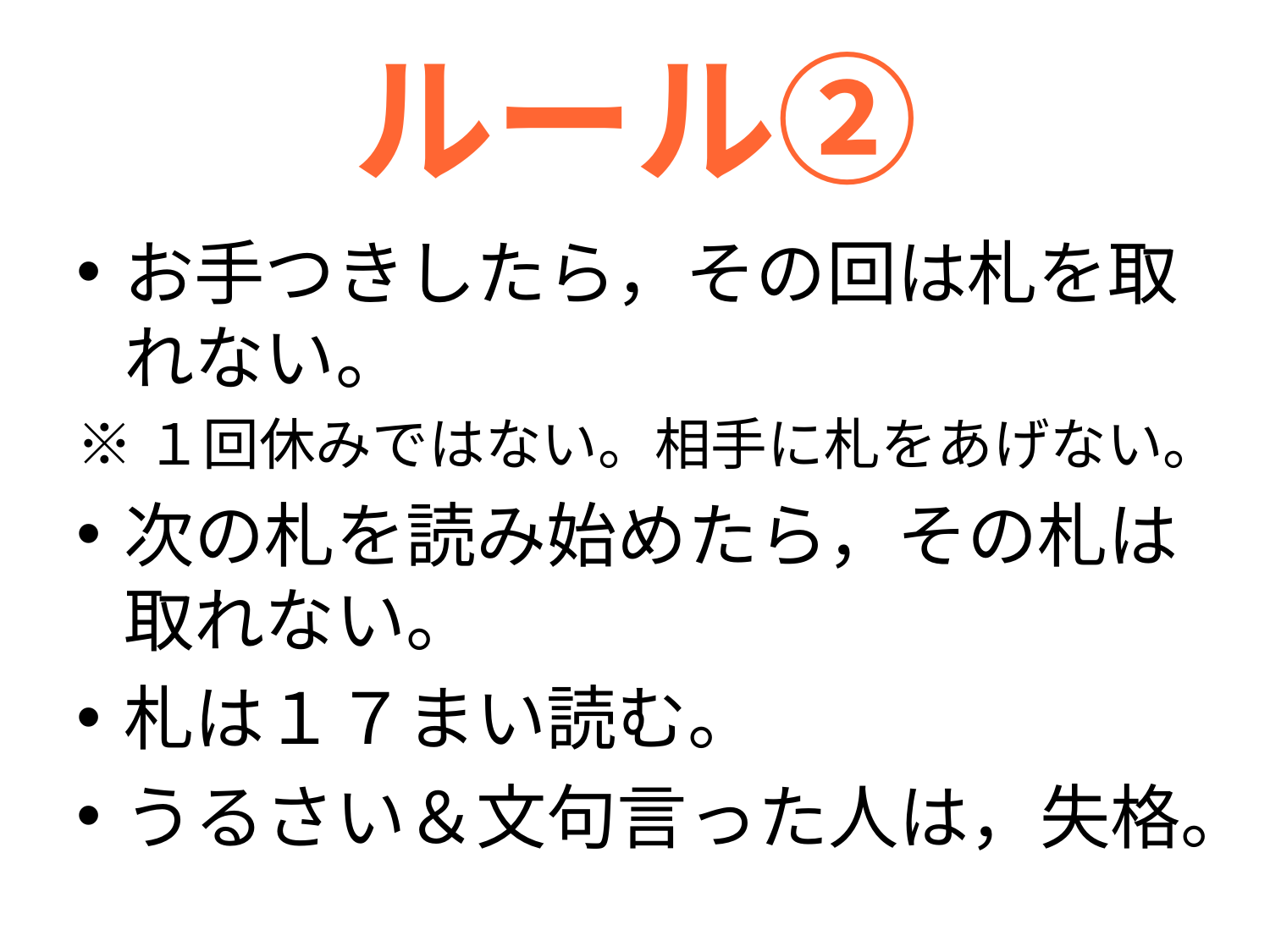

# ルール②
お手つきしたら，その回は札を取れない。
※１回休みではない。相手に札をあげない。
次の札を読み始めたら，その札は取れない。
札は１７まい読む。
うるさい＆文句言った人は，失格。